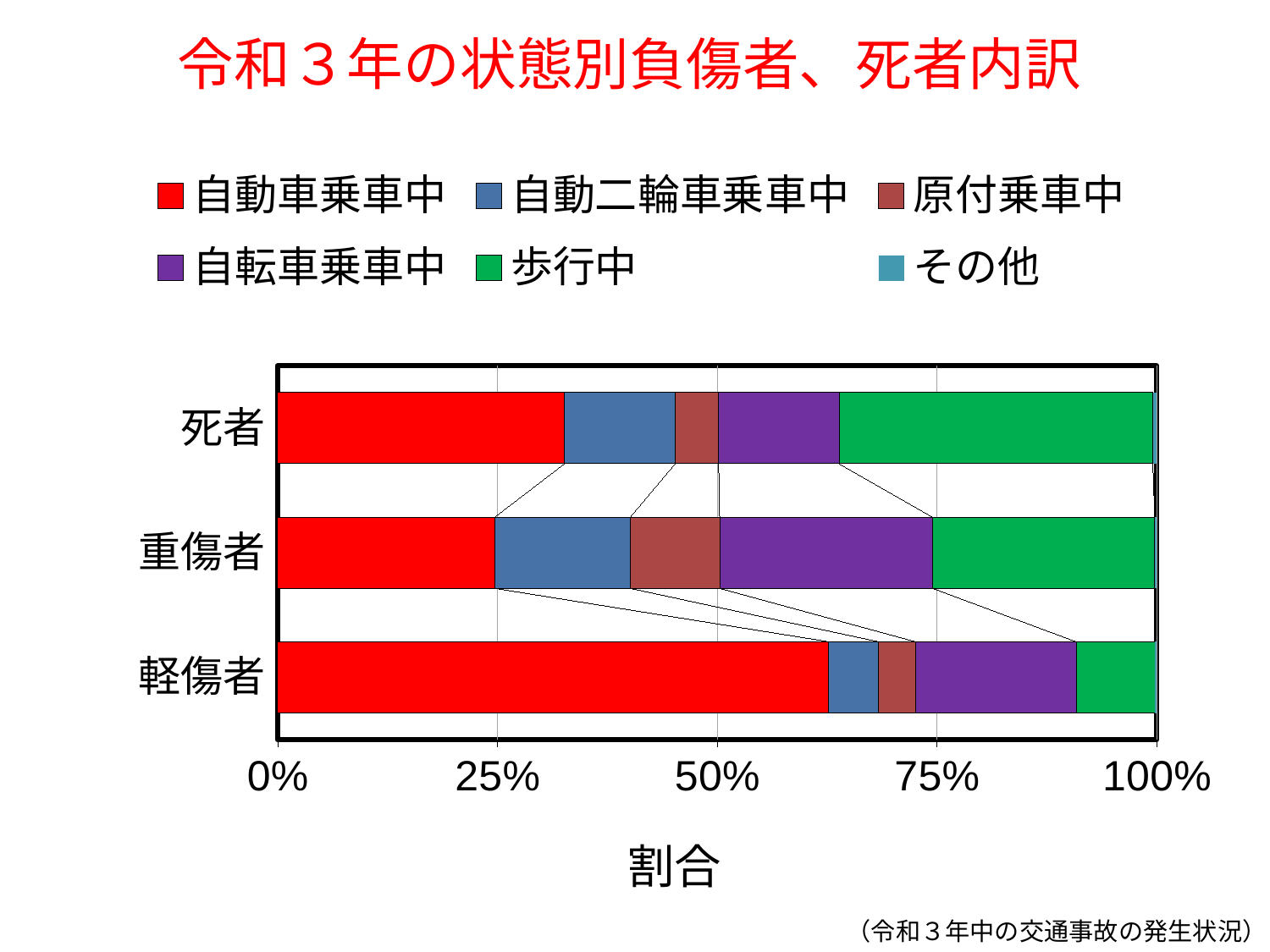

# 令和３年の状態別負傷者、死者内訳

### Chart

| Category | 自動車乗車中 | 自動二輪車乗車中 | 原付乗車中 | 自転車乗車中 | 歩行中 | その他 |
|---|---|---|---|---|---|---|
| 軽傷者 | 210066.0 | 18913.0 | 14166.0 | 61164.0 | 30099.0 | 519.0 |
| 重傷者 | 6717.0 | 4192.0 | 2777.0 | 6589.0 | 6876.0 | 53.0 |
| 死者 | 860.0 | 332.0 | 131.0 | 361.0 | 941.0 | 11.0 |
（令和３年中の交通事故の発生状況）